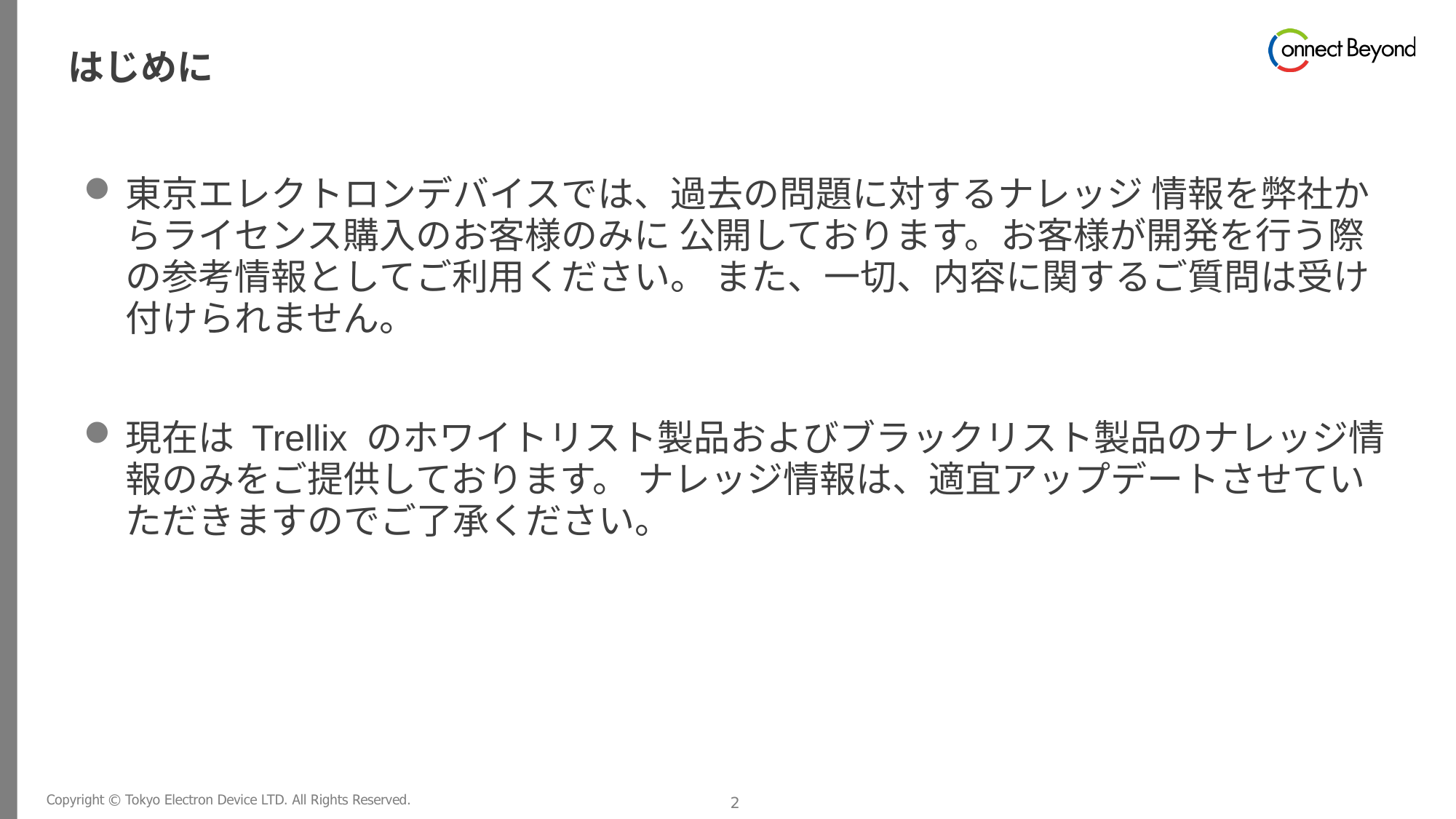

# はじめに

東京エレクトロンデバイスでは、過去の問題に対するナレッジ 情報を弊社からライセンス購入のお客様のみに 公開しております。お客様が開発を行う際の参考情報としてご利用ください。 また、一切、内容に関するご質問は受け付けられません。

現在は Trellix のホワイトリスト製品およびブラックリスト製品のナレッジ情報のみをご提供しております。 ナレッジ情報は、適宜アップデートさせていただきますのでご了承ください。